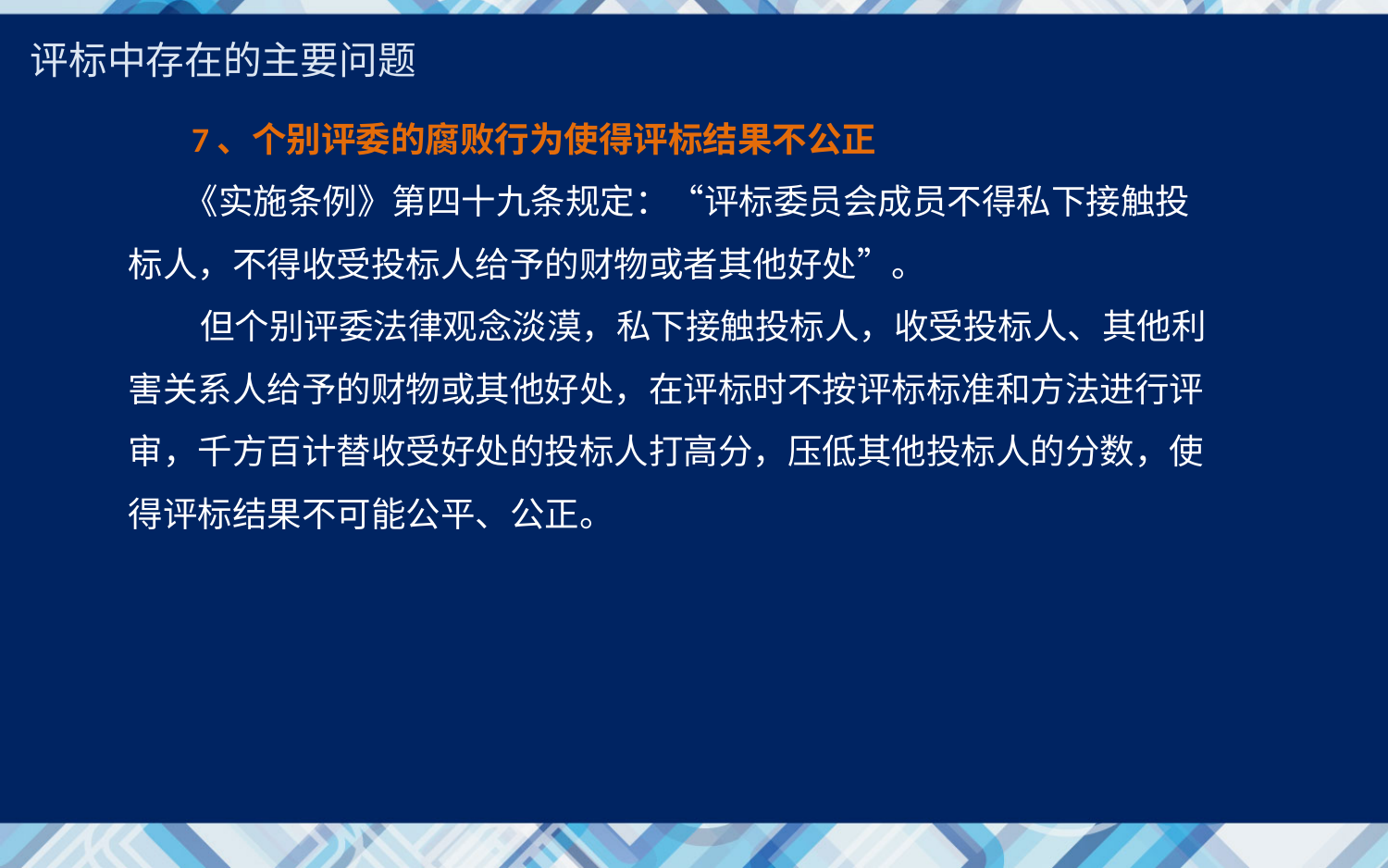

评标中存在的主要问题
        7、个别评委的腐败行为使得评标结果不公正
      《实施条例》第四十九条规定：“评标委员会成员不得私下接触投标人，不得收受投标人给予的财物或者其他好处”。
        但个别评委法律观念淡漠，私下接触投标人，收受投标人、其他利害关系人给予的财物或其他好处，在评标时不按评标标准和方法进行评审，千方百计替收受好处的投标人打高分，压低其他投标人的分数，使得评标结果不可能公平、公正。